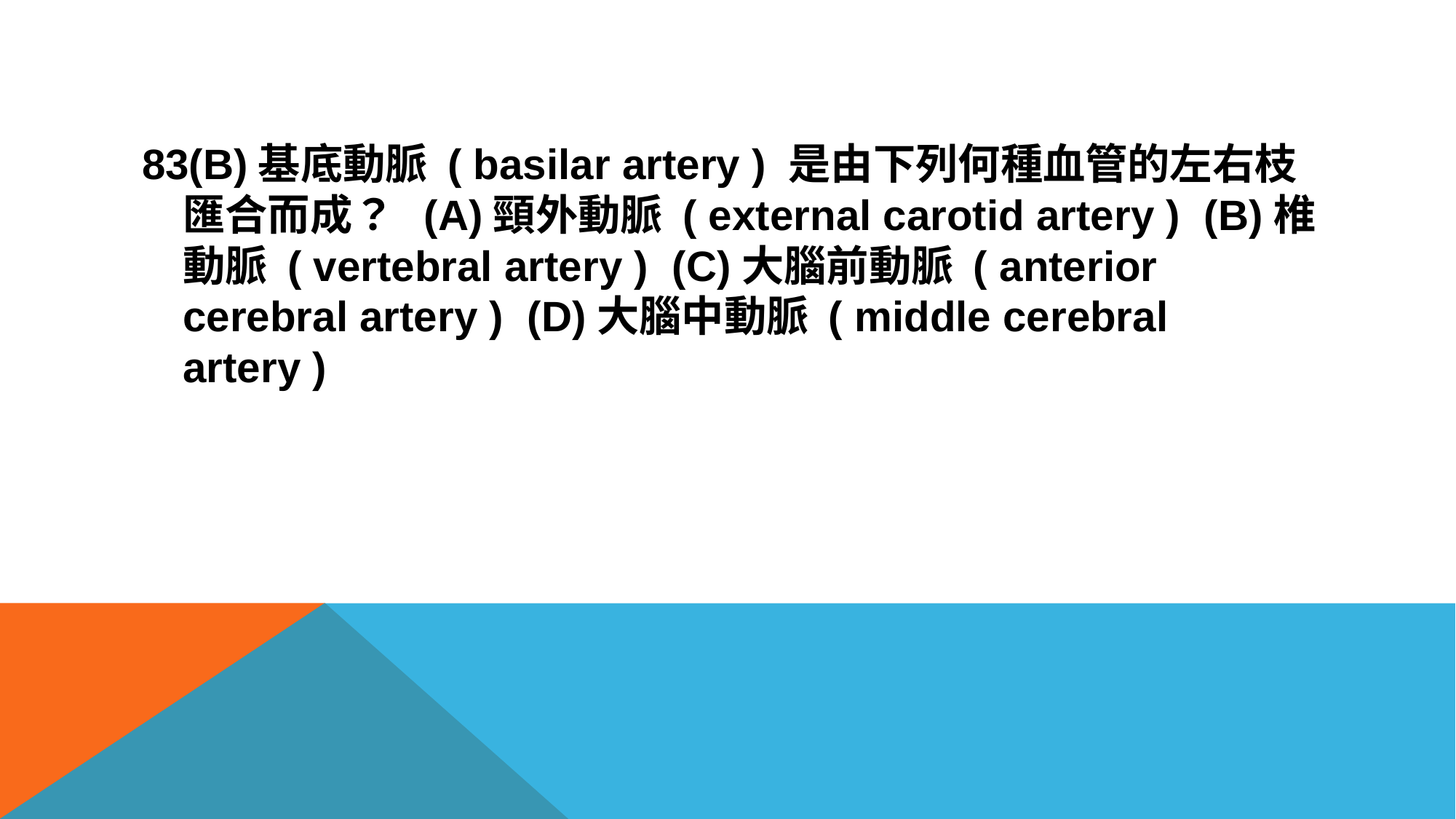

#
83(B)基底動脈 ( basilar artery ) 是由下列何種血管的左右枝匯合而成？  (A)頸外動脈 ( external carotid artery )  (B)椎動脈 ( vertebral artery )  (C)大腦前動脈 ( anterior cerebral artery )  (D)大腦中動脈 ( middle cerebral artery )